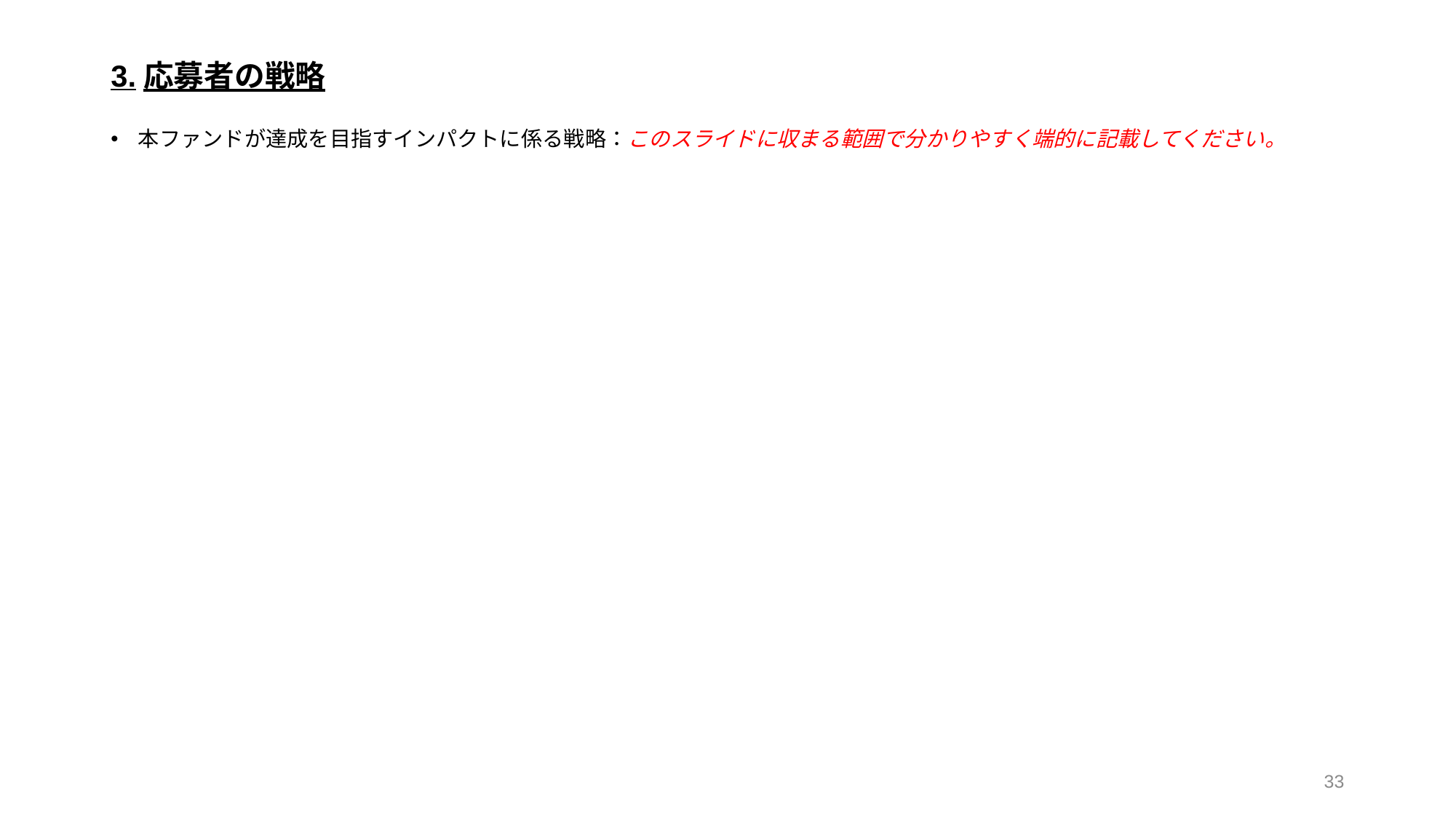

# 3.応募者の戦略
本ファンドが達成を目指すインパクトに係る戦略：このスライドに収まる範囲で分かりやすく端的に記載してください。

33